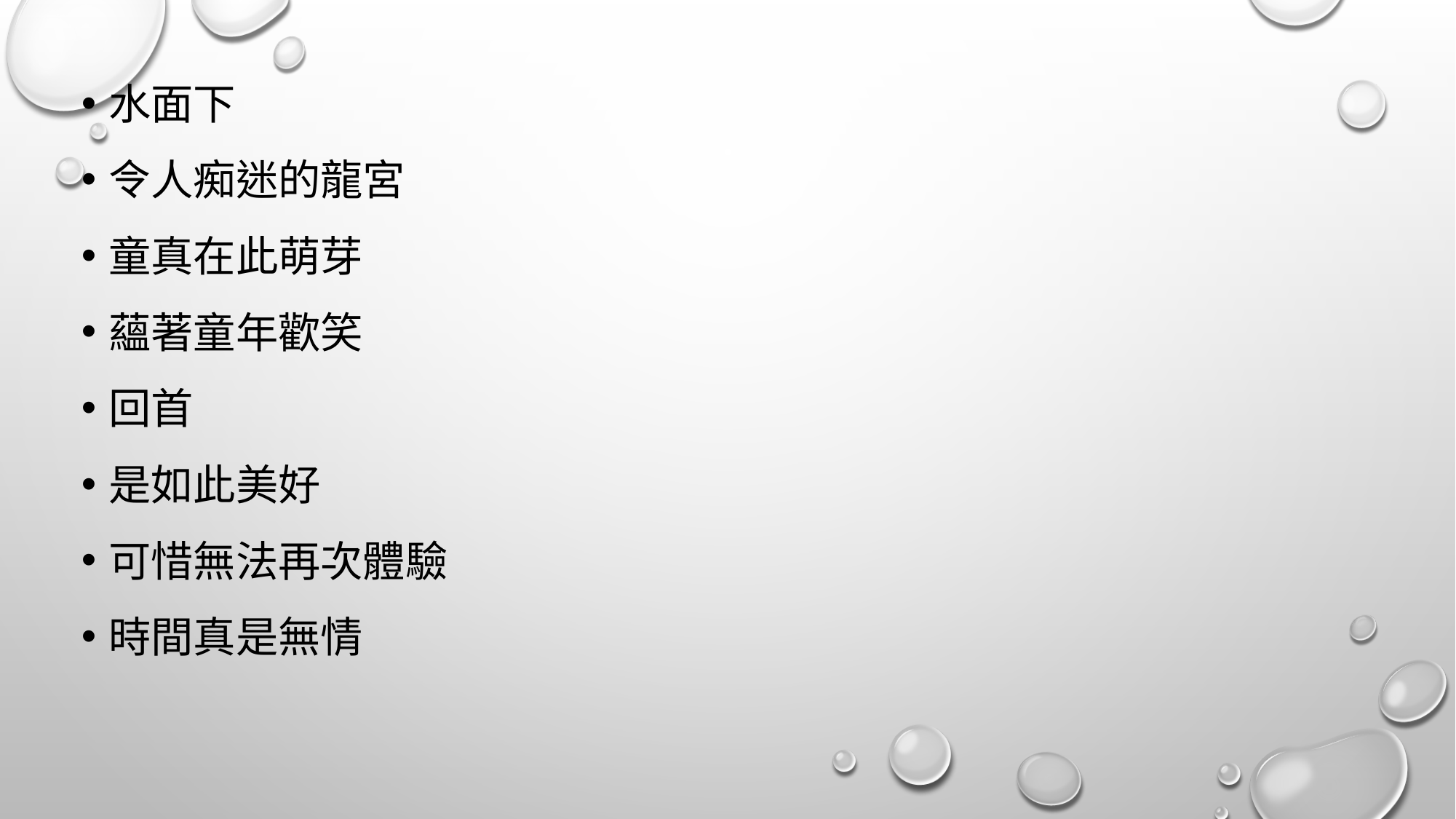

水面下
令人痴迷的龍宮
童真在此萌芽
蘊著童年歡笑
回首
是如此美好
可惜無法再次體驗
時間真是無情